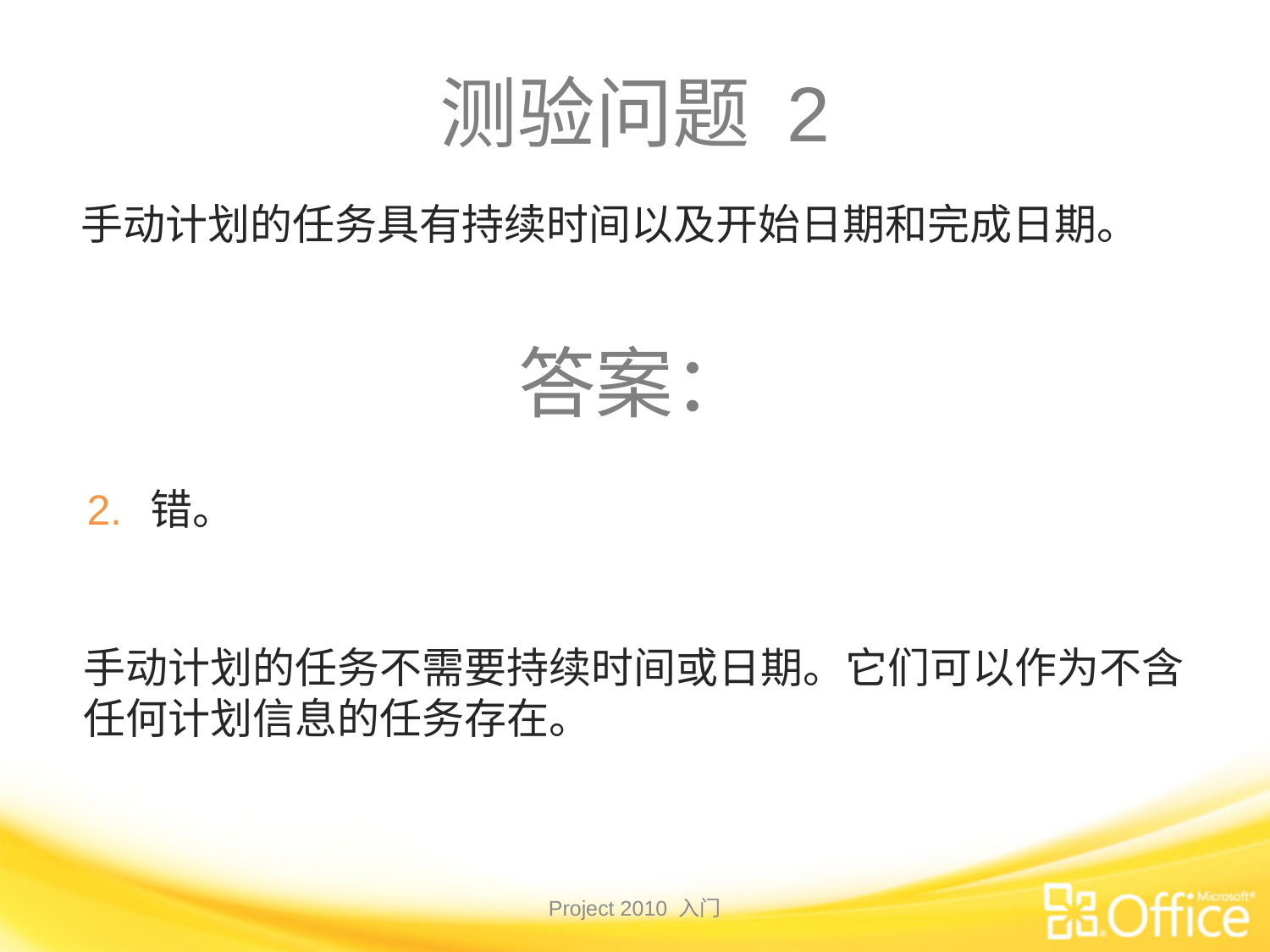

# 测验问题 2
手动计划的任务具有持续时间以及开始日期和完成日期。
答案：
错。
手动计划的任务不需要持续时间或日期。它们可以作为不含任何计划信息的任务存在。
Project 2010 入门